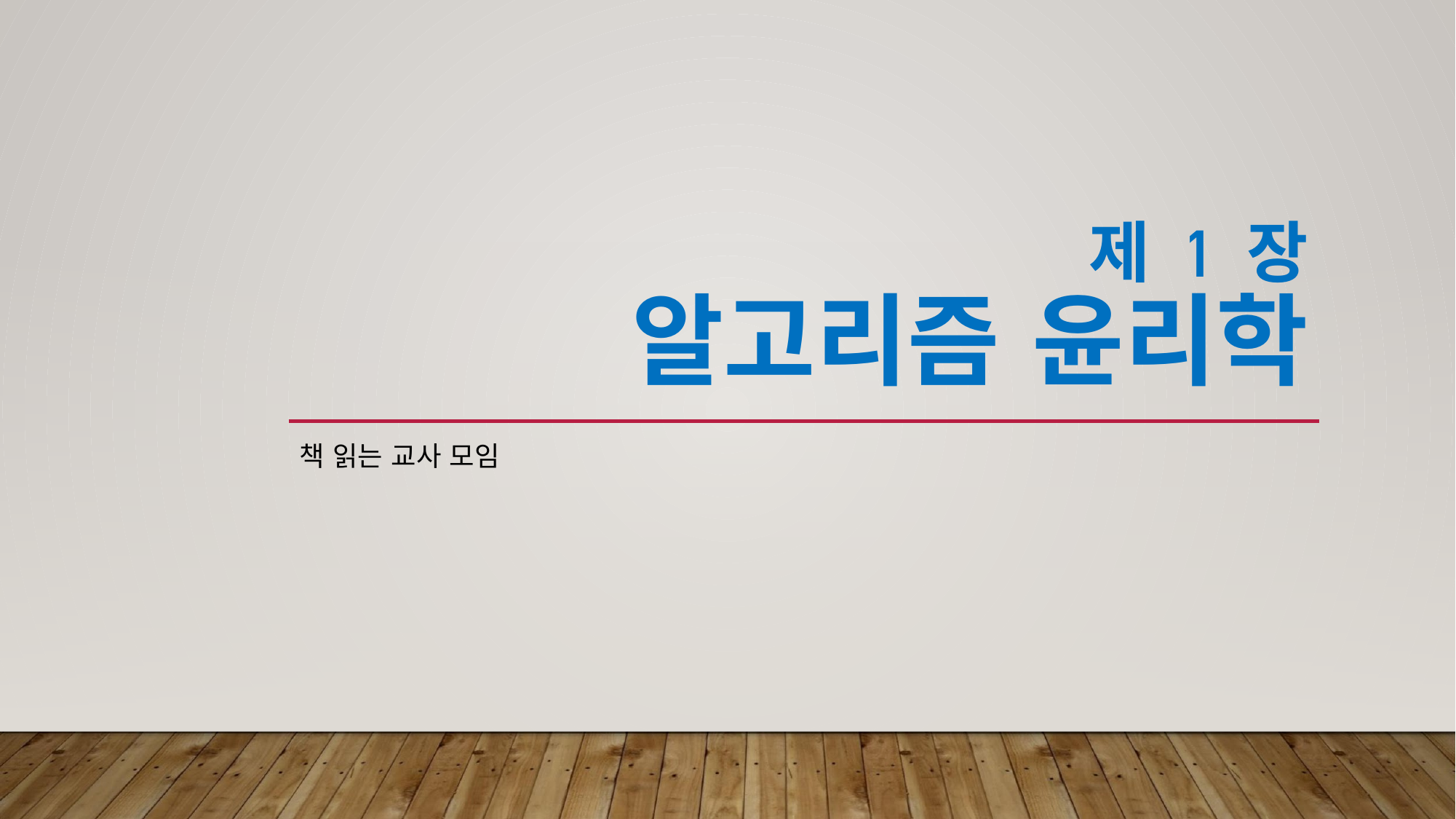

# 제 1 장 알고리즘 윤리학
책 읽는 교사 모임